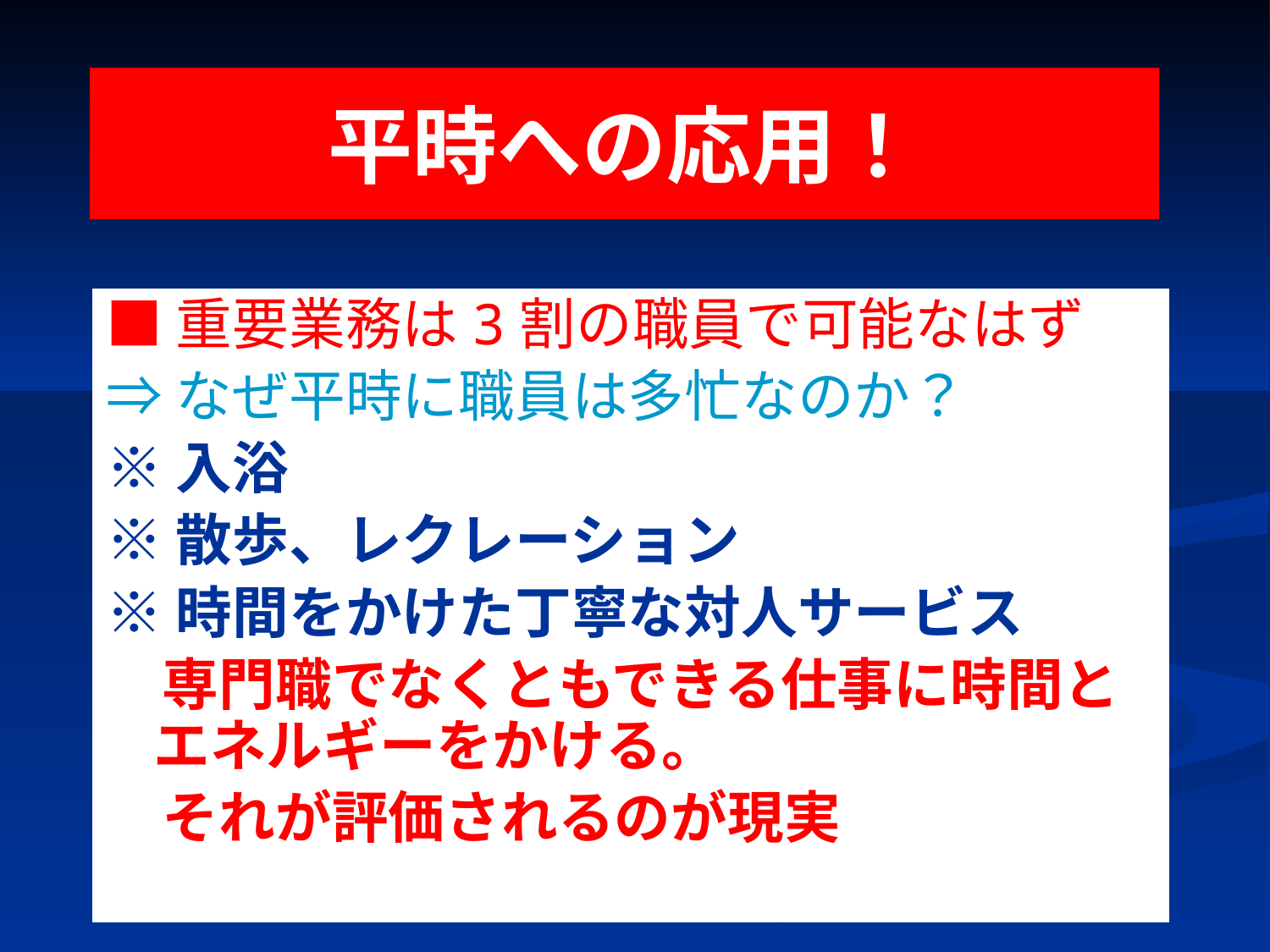

# 平時への応用！
■重要業務は3割の職員で可能なはず
⇒なぜ平時に職員は多忙なのか？
※入浴
※散歩、レクレーション
※時間をかけた丁寧な対人サービス
　専門職でなくともできる仕事に時間とエネルギーをかける。
　それが評価されるのが現実